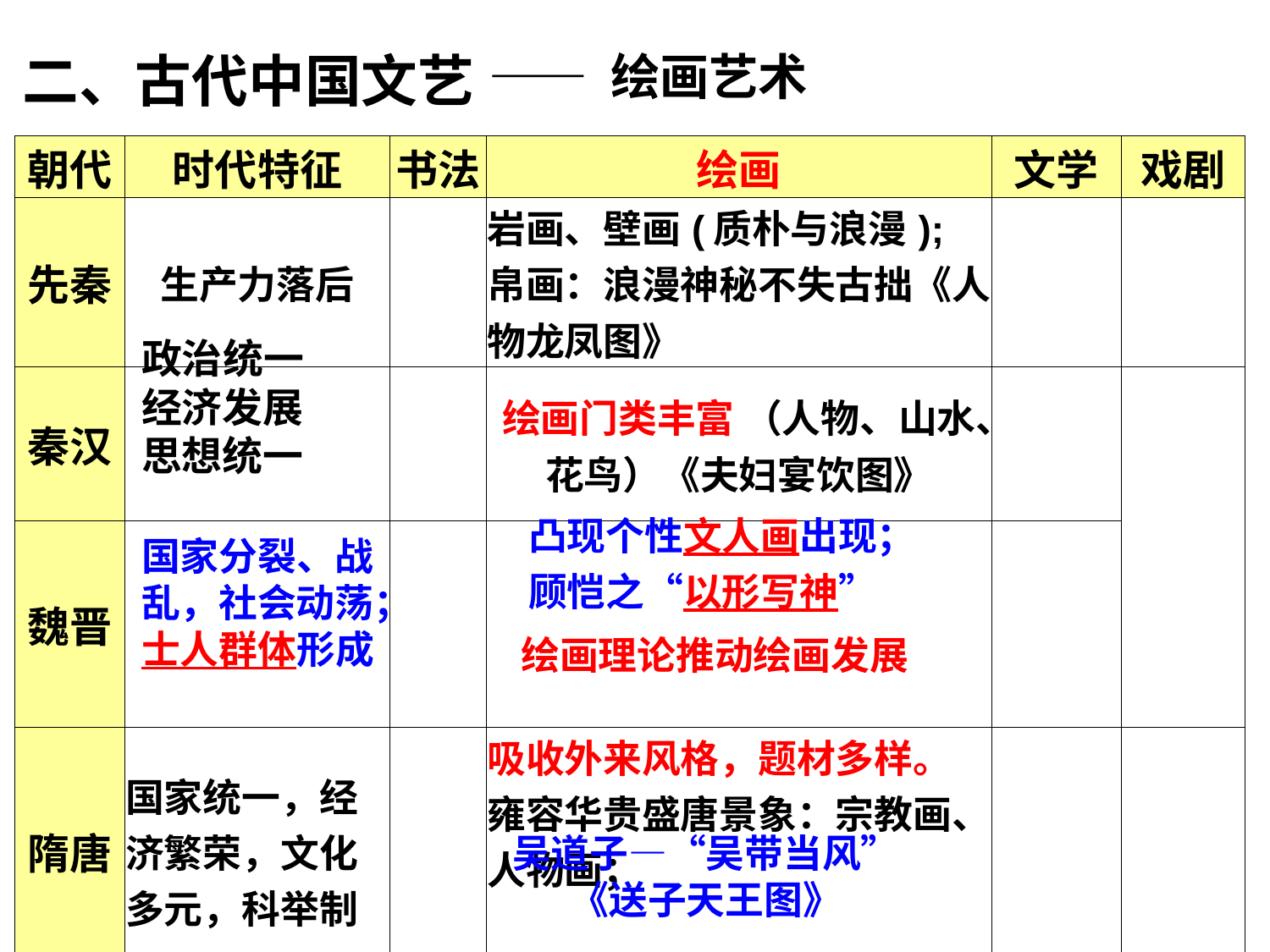

二、古代中国文艺
—— 绘画艺术
| 朝代 | 时代特征 | 书法 | 绘画 | 文学 | 戏剧 |
| --- | --- | --- | --- | --- | --- |
| 先秦 | 生产力落后 |  | 岩画、壁画(质朴与浪漫); 帛画：浪漫神秘不失古拙《人物龙凤图》 |  |  |
| 秦汉 |  |  | 绘画门类丰富 （人物、山水、花鸟）《夫妇宴饮图》 |  |  |
| 魏晋 |  |  |  |  |  |
| 隋唐 | 国家统一，经济繁荣，文化多元，科举制 |  | 吸收外来风格，题材多样。 雍容华贵盛唐景象：宗教画、人物画； |  |  |
政治统一
经济发展
思想统一
凸现个性文人画出现；顾恺之“以形写神”
国家分裂、战乱，社会动荡；士人群体形成
绘画理论推动绘画发展
吴道子—“吴带当风”
《送子天王图》